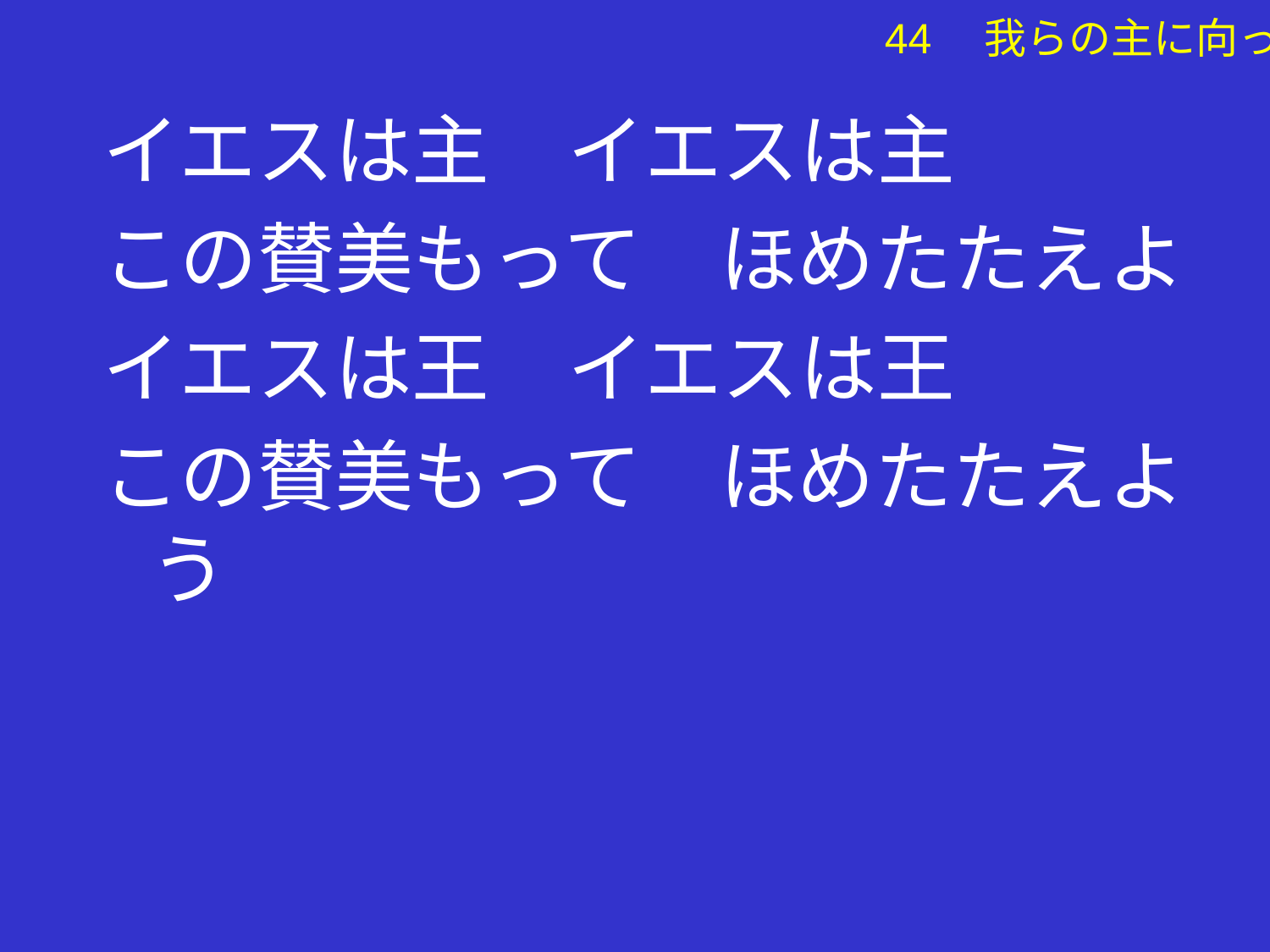

イエスは主　イエスは主
この賛美もって　ほめたたえよ
イエスは王　イエスは王
この賛美もって　ほめたたえよう
# 44　我らの主に向って